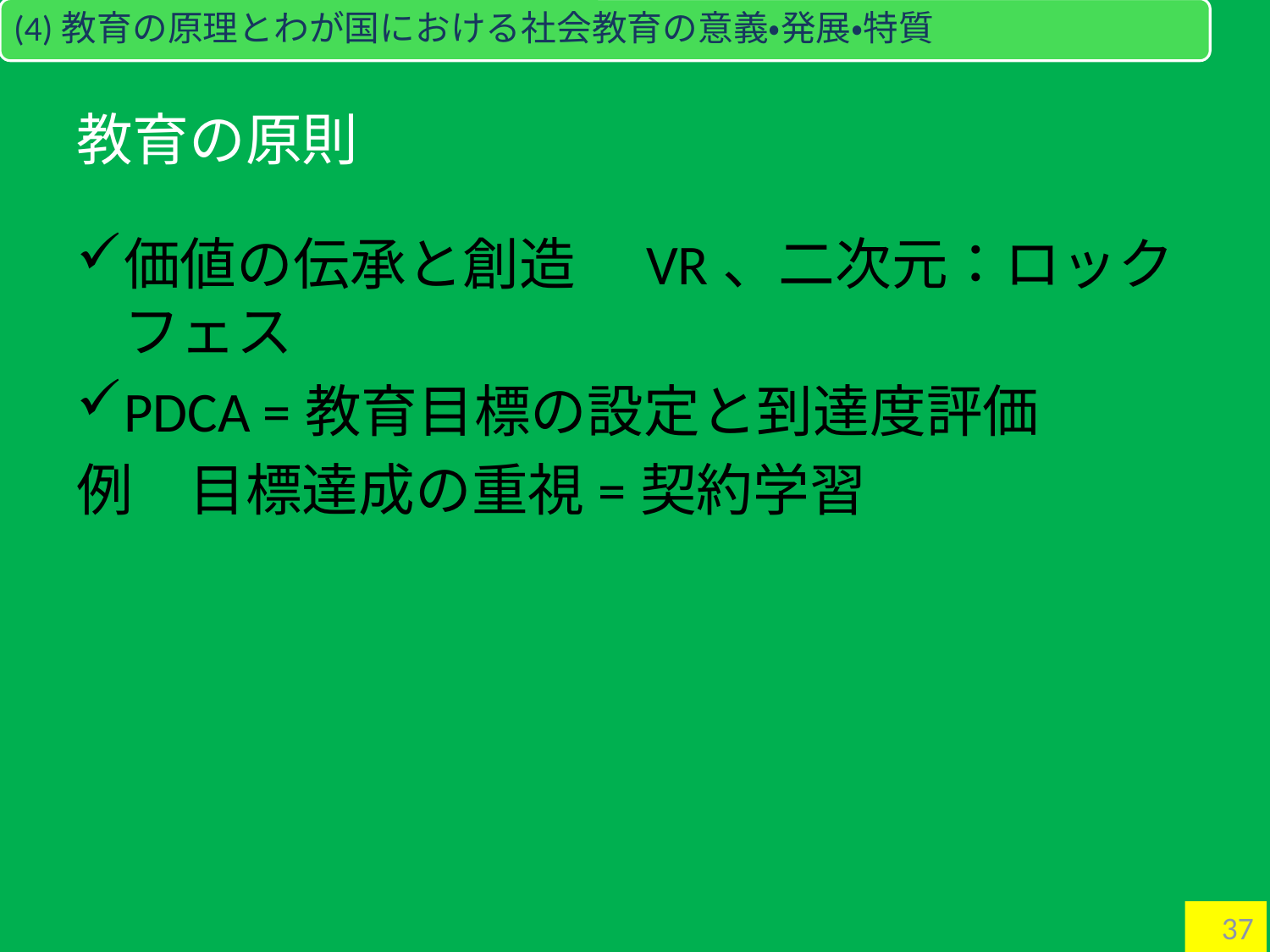

(4)教育の原理とわが国における社会教育の意義・発展・特質
# 教育の原則
価値の伝承と創造　VR、二次元：ロックフェス
PDCA =教育目標の設定と到達度評価
例　目標達成の重視=契約学習

37